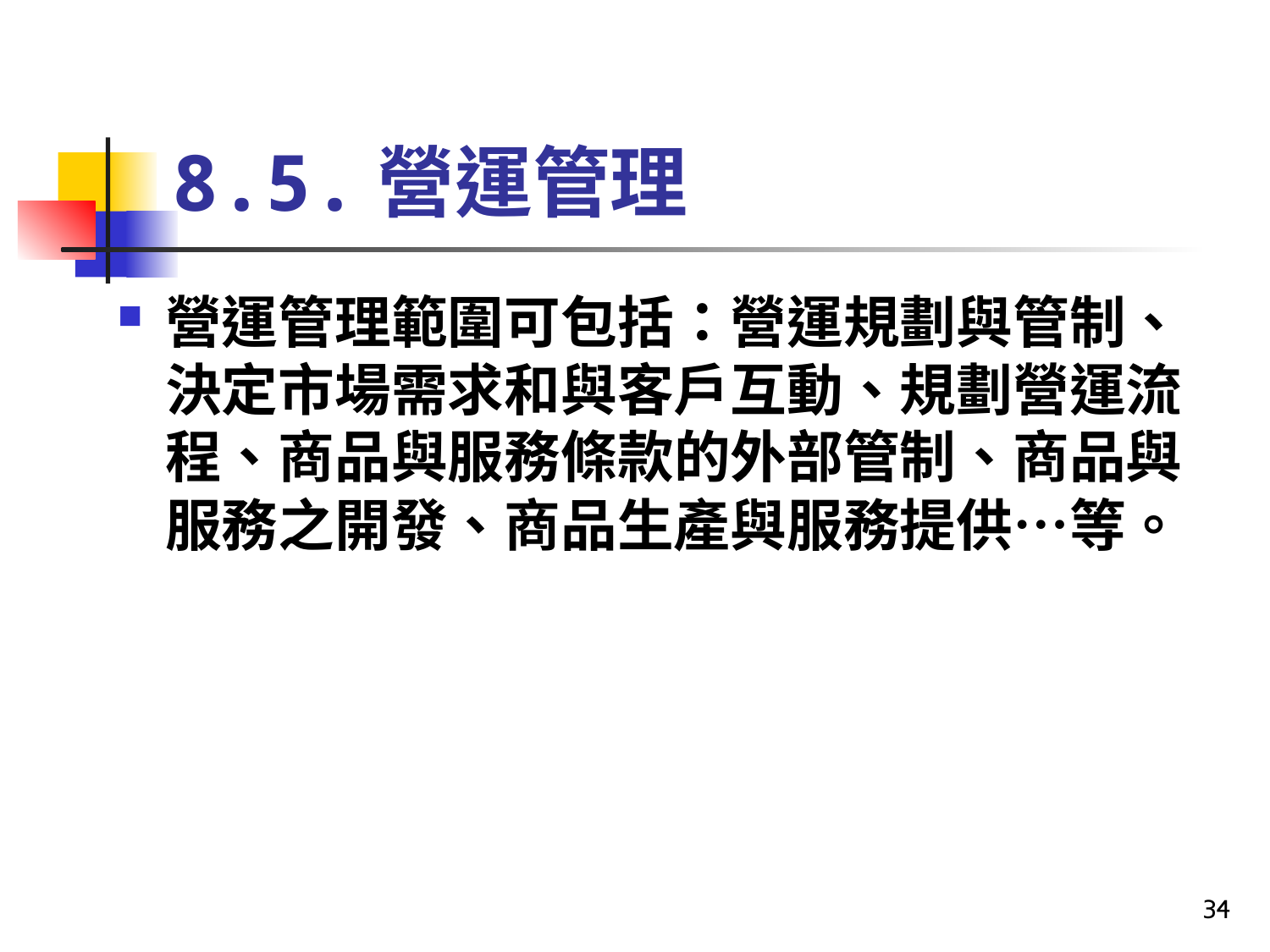

# 8.5.營運管理
營運管理範圍可包括：營運規劃與管制、決定市場需求和與客戶互動、規劃營運流程、商品與服務條款的外部管制、商品與服務之開發、商品生產與服務提供…等。

34